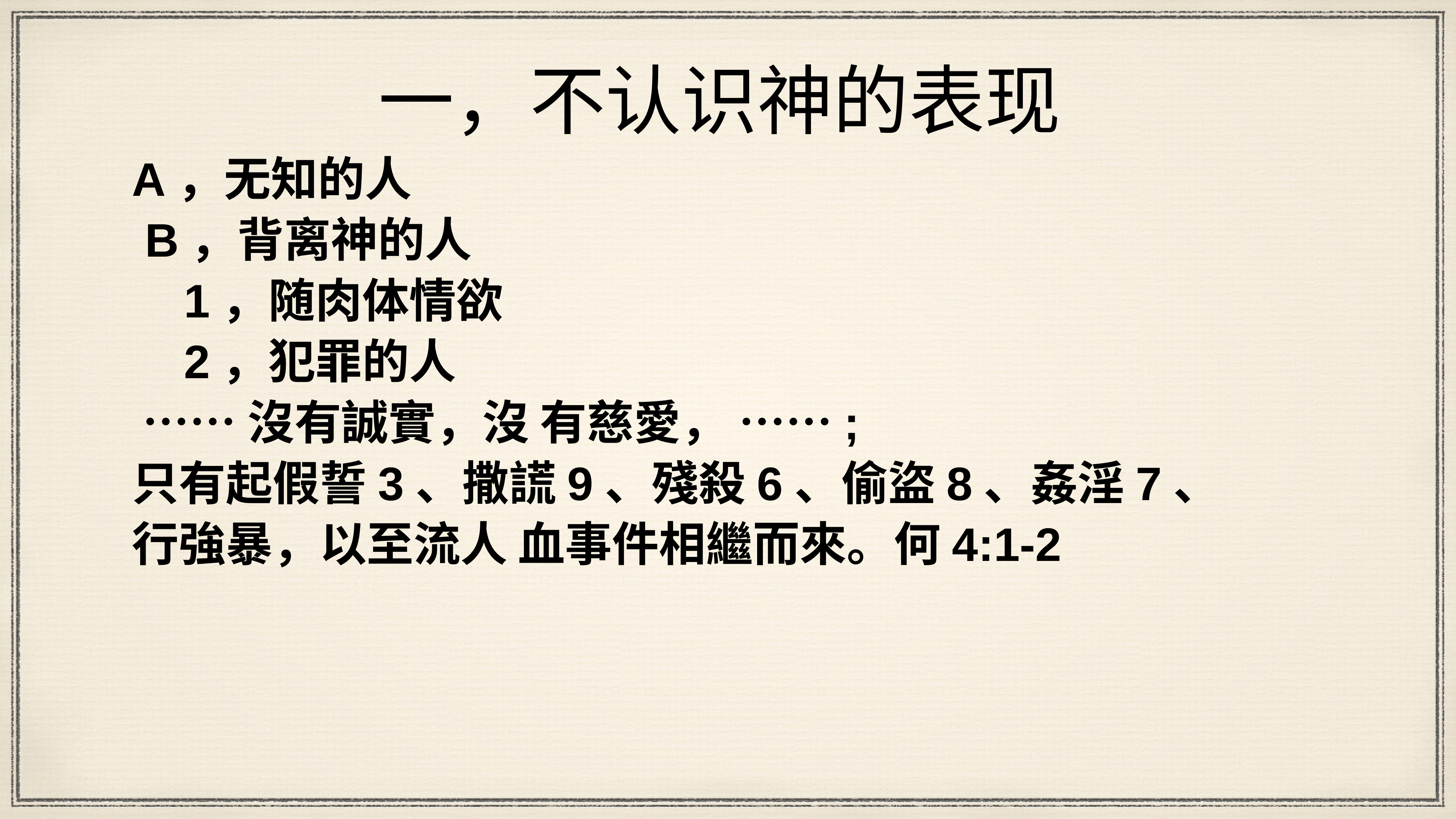

一，不认识神的表现
A，无知的人
 B，背离神的人
    1，随肉体情欲
    2，犯罪的人
 ……沒有誠實，沒 有慈愛， ……;
只有起假誓3、撒謊9、殘殺6、偷盜8、姦淫7、
行強暴，以至流人 血事件相繼而來。何4:1-2